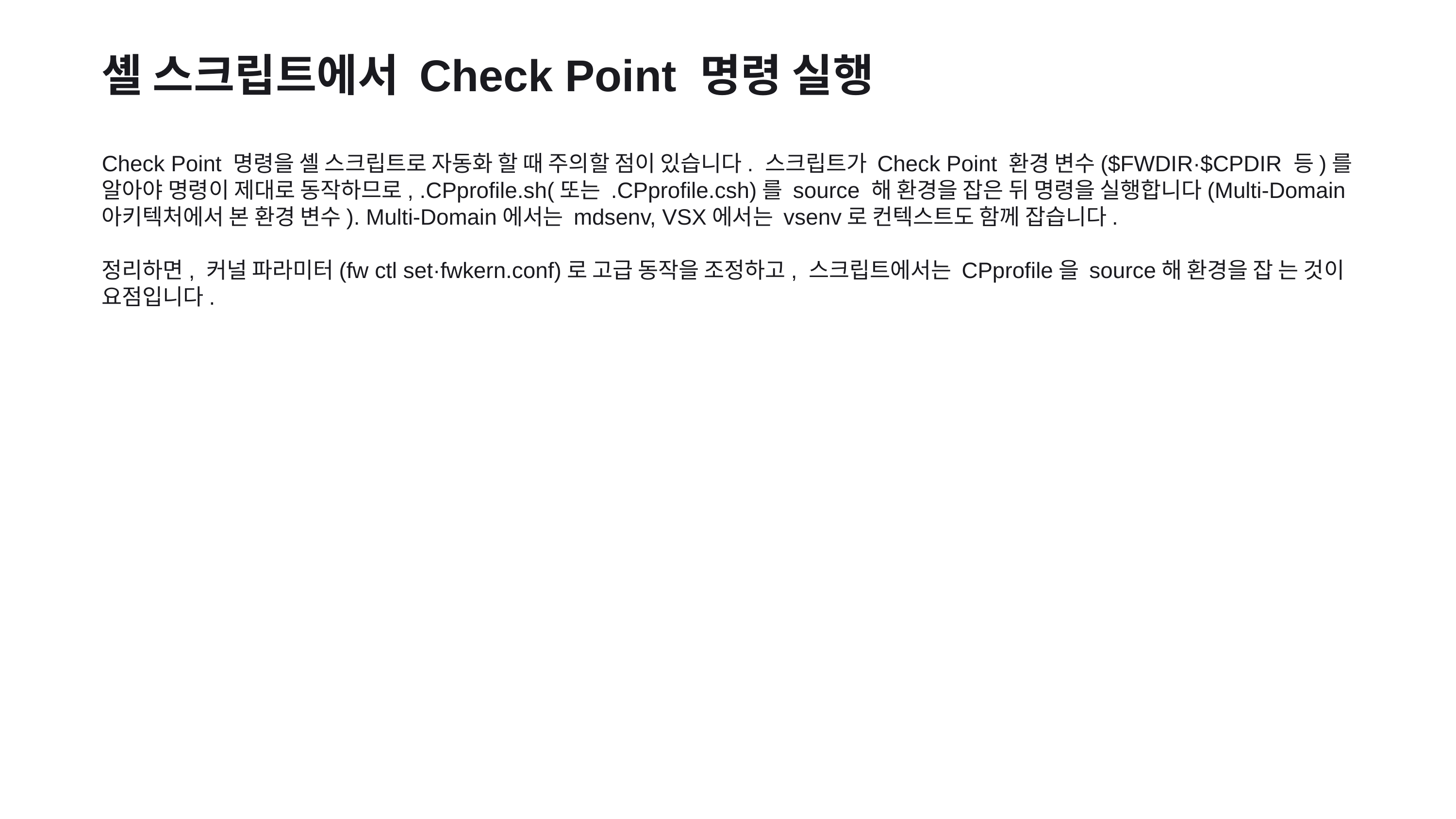

셸 스크립트에서 Check Point 명령 실행
Check Point 명령을 셸 스크립트로 자동화 할 때 주의할 점이 있습니다. 스크립트가 Check Point 환경 변수($FWDIR·$CPDIR 등)를 알아야 명령이 제대로 동작하므로, .CPprofile.sh(또는 .CPprofile.csh)를 source 해 환경을 잡은 뒤 명령을 실행합니다(Multi-Domain 아키텍처에서 본 환경 변수). Multi-Domain에서는 mdsenv, VSX에서는 vsenv로 컨텍스트도 함께 잡습니다.

정리하면, 커널 파라미터(fw ctl set·fwkern.conf)로 고급 동작을 조정하고, 스크립트에서는 CPprofile을 source해 환경을 잡 는 것이 요점입니다.